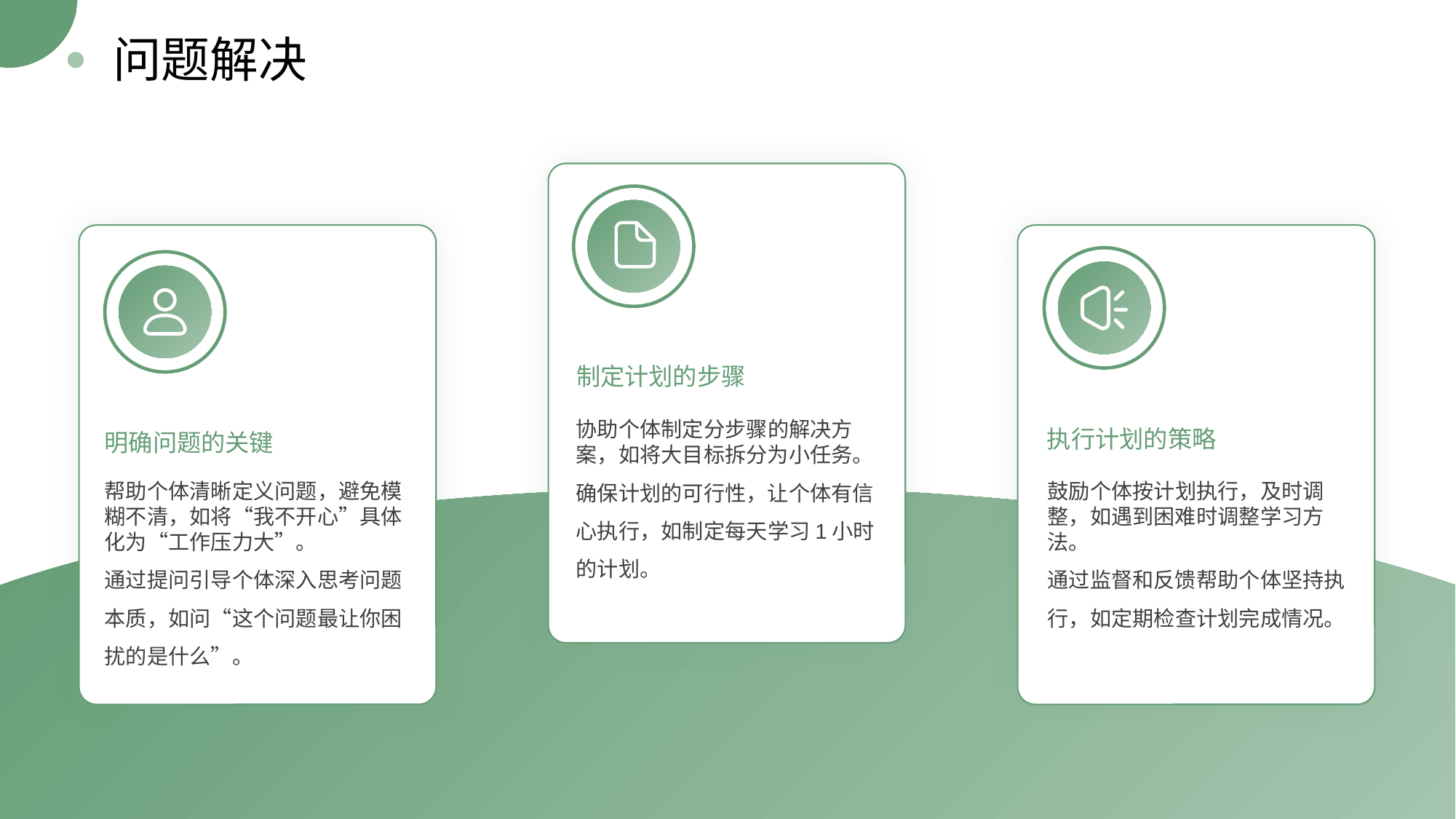

问题解决

制定计划的步骤
执行计划的策略
明确问题的关键
协助个体制定分步骤的解决方案，如将大目标拆分为小任务。
确保计划的可行性，让个体有信心执行，如制定每天学习1小时的计划。
帮助个体清晰定义问题，避免模糊不清，如将“我不开心”具体化为“工作压力大”。
通过提问引导个体深入思考问题本质，如问“这个问题最让你困扰的是什么”。
鼓励个体按计划执行，及时调整，如遇到困难时调整学习方法。
通过监督和反馈帮助个体坚持执行，如定期检查计划完成情况。